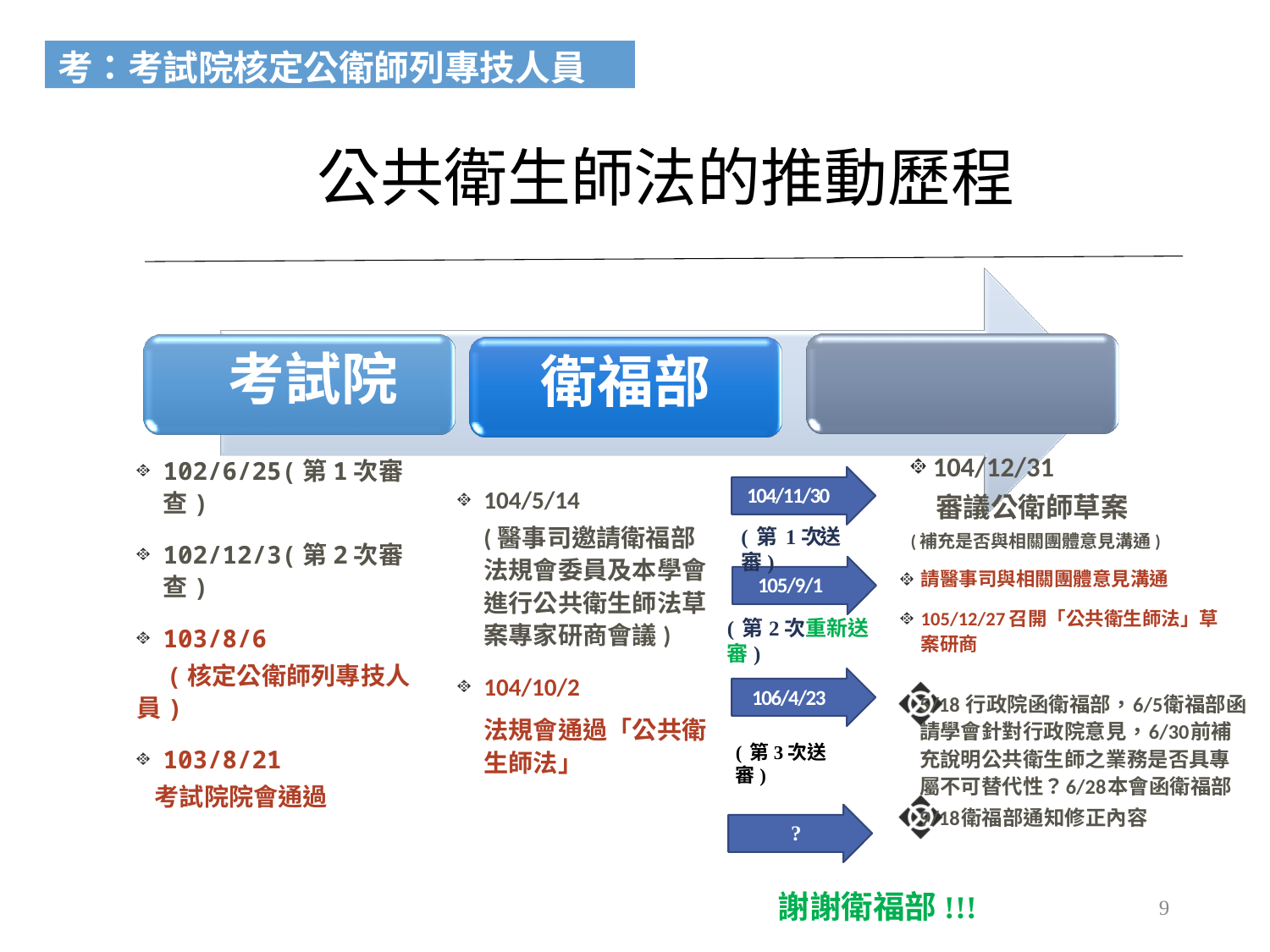

考：考試院核定公衛師列專技人員
# 公共衛生師法的推動歷程

考試院
衛福部
104/12/31
   審議公衛師草案
(補充是否與相關團體意見溝通)
104/5/14
(醫事司邀請衛福部法規會委員及本學會進行公共衛生師法草案專家研商會議)
104/10/2
法規會通過「公共衛生師法」

102/6/25(第1次審查)
102/12/3(第2次審查)
103/8/6
  (核定公衛師列專技人員)
103/8/21
  考試院院會通過
104/11/30
(第1次送審)

請醫事司與相關團體意見溝通
105/12/27召開「公共衛生師法」草案研商
105/9/1
(第2次重新送審)

5/18 行政院函衛福部，6/5衛福部函請學會針對行政院意見，6/30前補充說明公共衛生師之業務是否具專屬不可替代性？6/28本會函衛福部
9/18衛福部通知修正內容

106/4/23
(第3次送審)

?
謝謝衛福部!!!
9